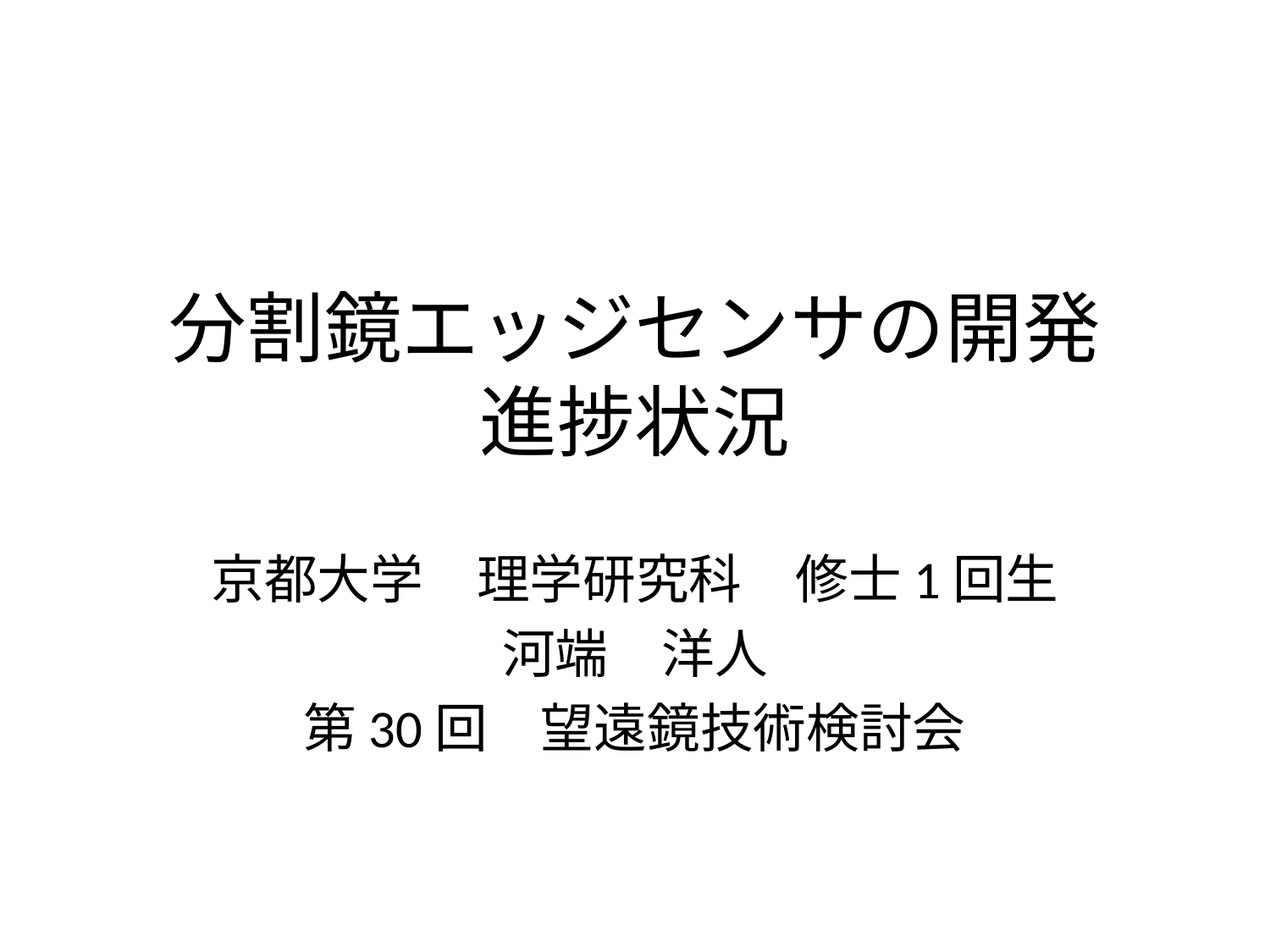

# 分割鏡エッジセンサの開発 進捗状況
京都大学　理学研究科　修士1回生
河端　洋人
第30回　望遠鏡技術検討会